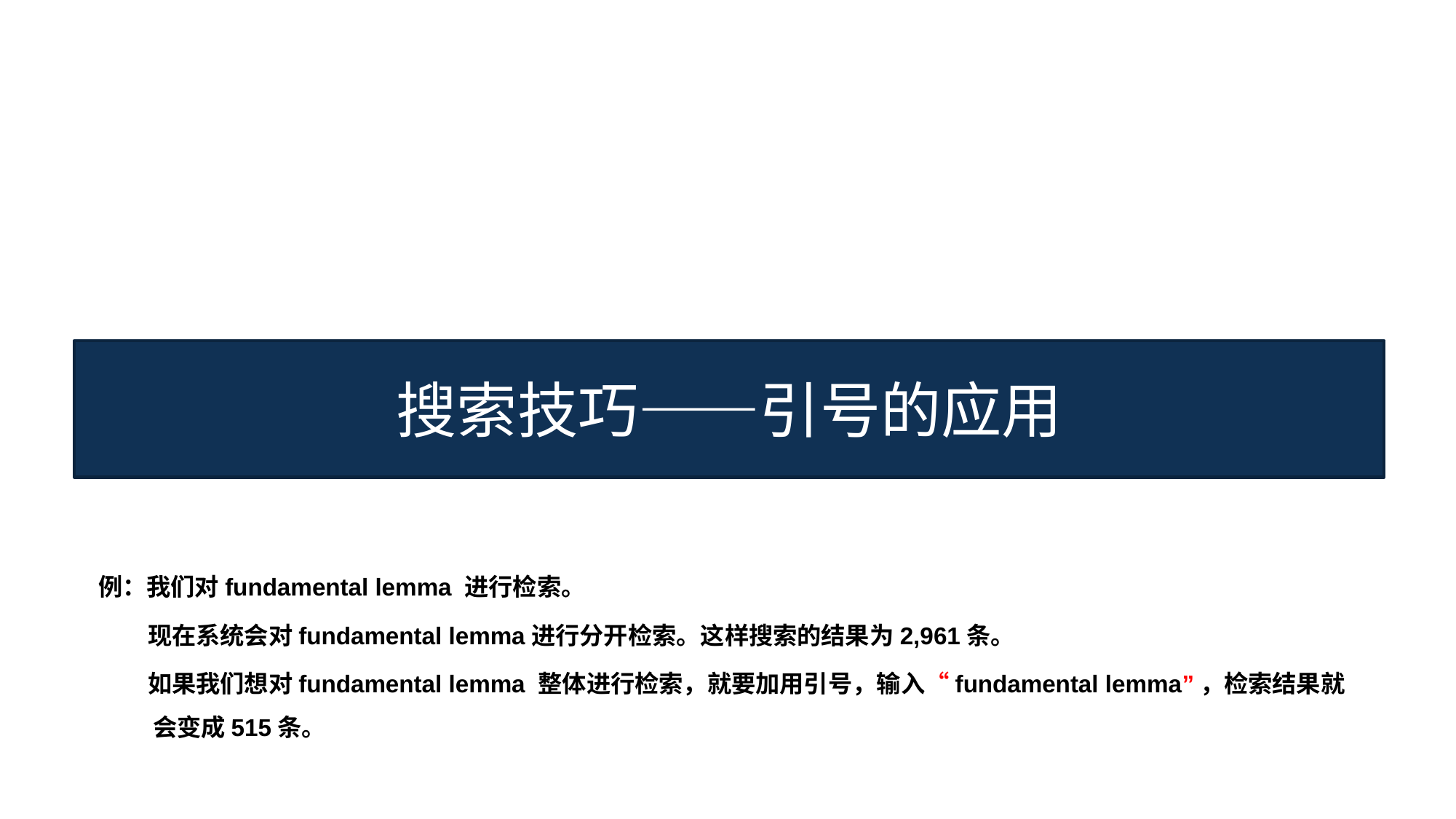

搜索技巧——引号的应用

例：我们对fundamental lemma 进行检索。
        现在系统会对fundamental lemma进行分开检索。这样搜索的结果为2,961条。
        如果我们想对fundamental lemma 整体进行检索，就要加用引号，输入“fundamental lemma”，检索结果就会变成515条。